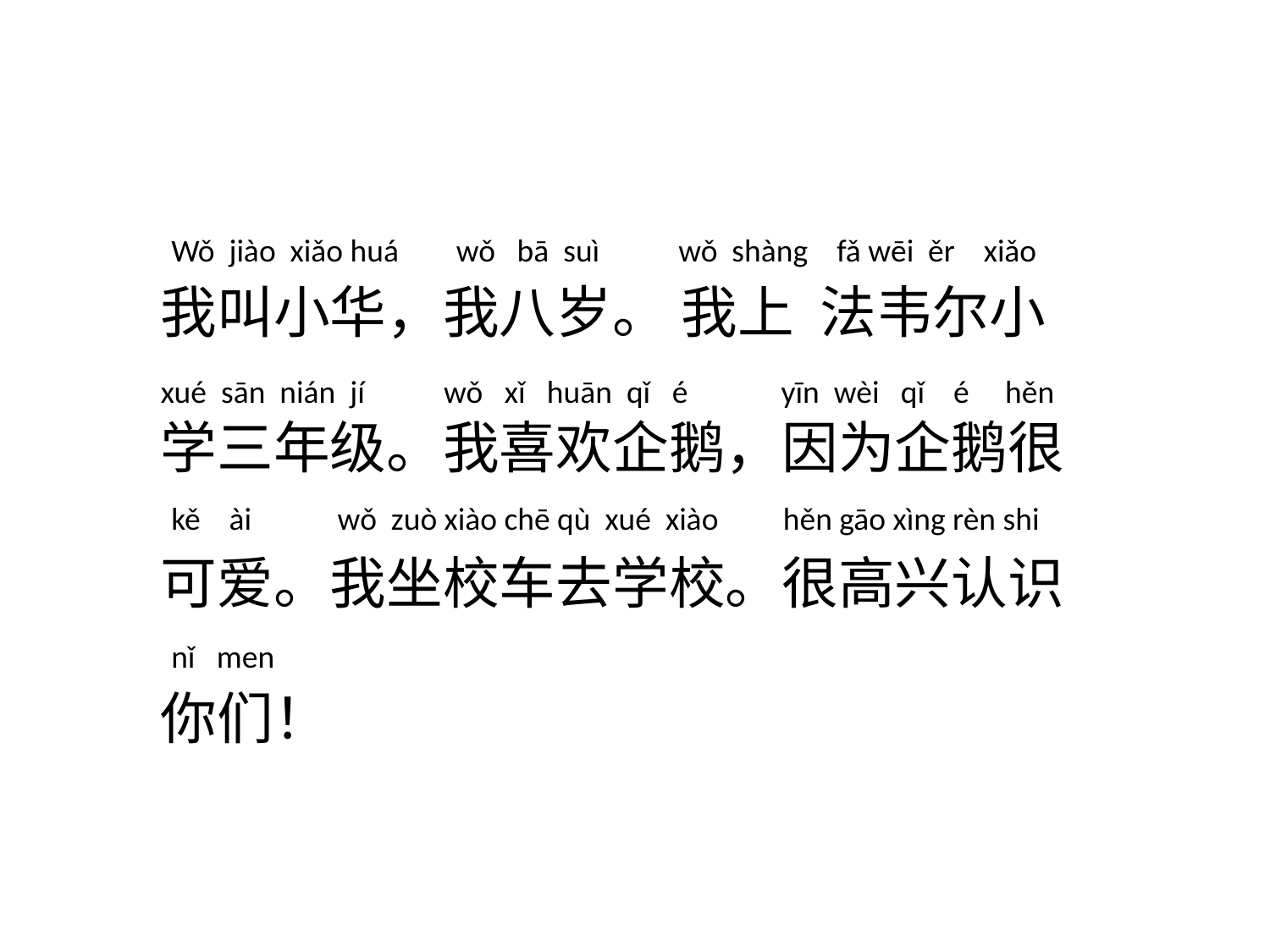

Wǒ  jiào  xiǎo huá        wǒ   bā  suì           wǒ  shàng    fǎ wēi  ěr    xiǎo
我叫小华，我八岁。 我上  法韦尔小

学三年级。我喜欢企鹅，因为企鹅很

可爱。我坐校车去学校。很高兴认识

你们！
xué  sān  nián  jí           wǒ   xǐ   huān  qǐ   é             yīn  wèi   qǐ    é     hěn
kě    ài            wǒ  zuò xiào chē qù  xué  xiào         hěn gāo xìng rèn shi
nǐ   men